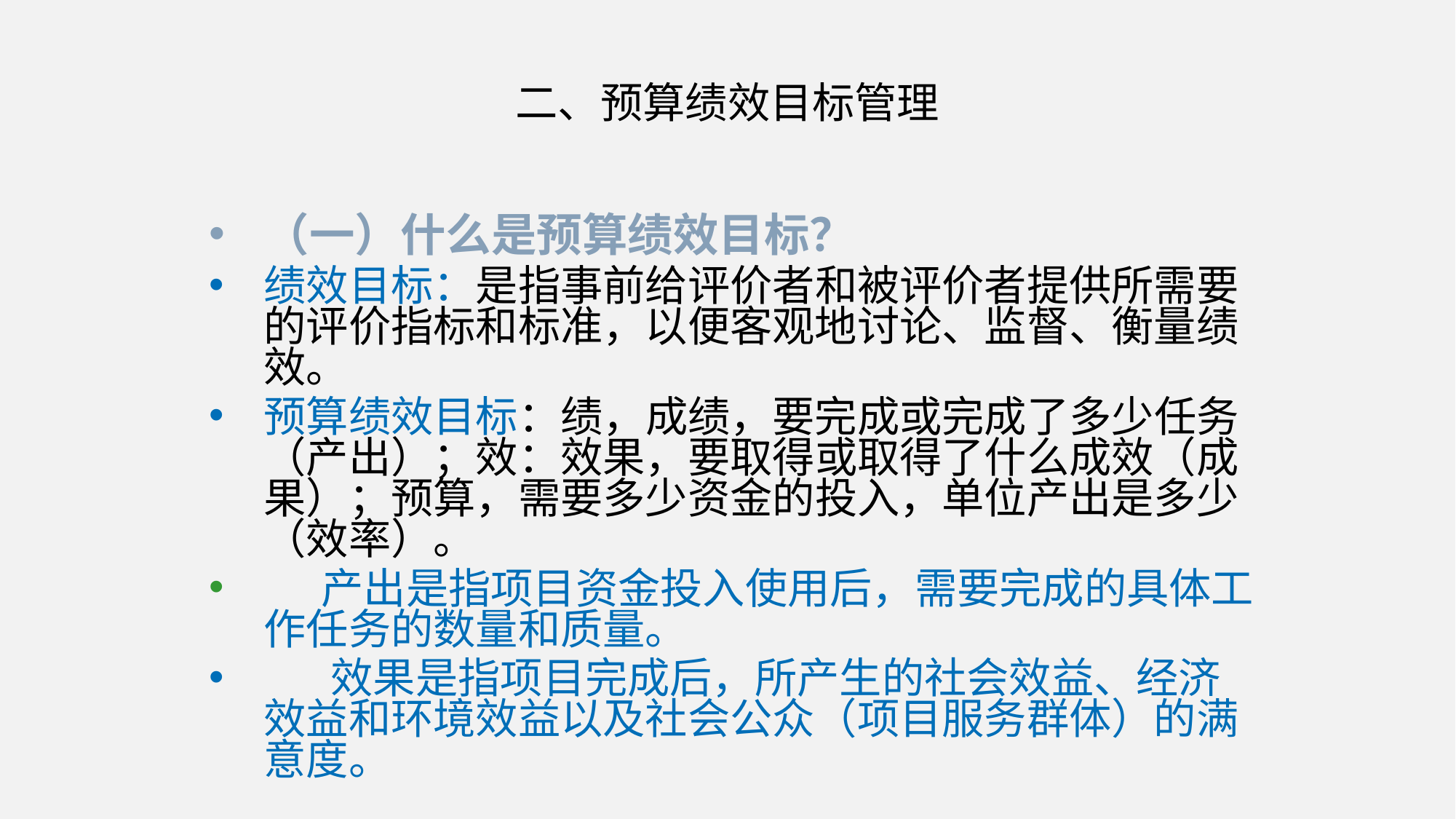

# 二、预算绩效目标管理
（一）什么是预算绩效目标？
绩效目标：是指事前给评价者和被评价者提供所需要的评价指标和标准，以便客观地讨论、监督、衡量绩效。
预算绩效目标：绩，成绩，要完成或完成了多少任务（产出）；效：效果，要取得或取得了什么成效（成果）；预算，需要多少资金的投入，单位产出是多少（效率）。
     产出是指项目资金投入使用后，需要完成的具体工作任务的数量和质量。
      效果是指项目完成后，所产生的社会效益、经济效益和环境效益以及社会公众（项目服务群体）的满意度。